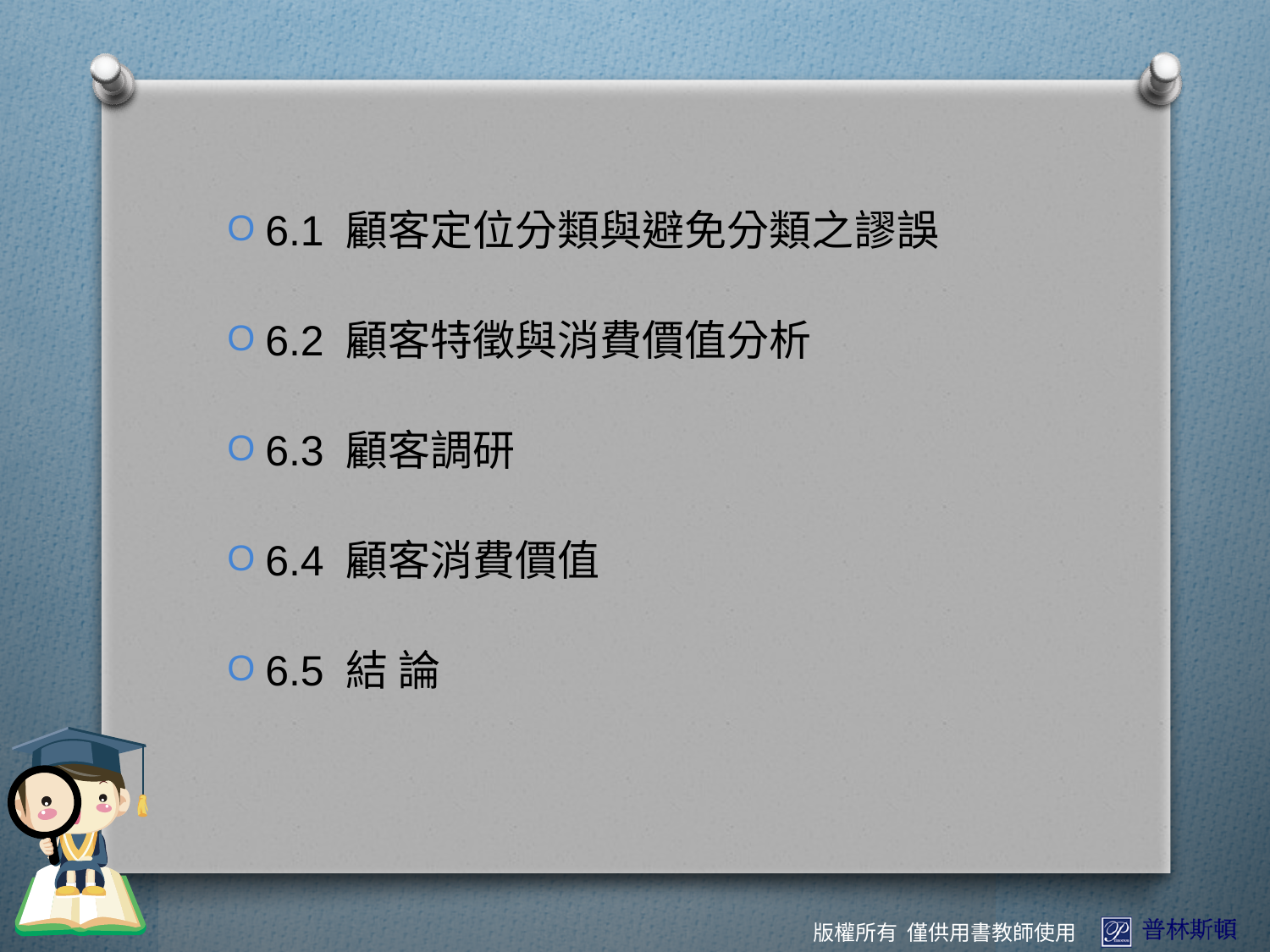

6.1 顧客定位分類與避免分類之謬誤
6.2 顧客特徵與消費價值分析
6.3 顧客調研
6.4 顧客消費價值
6.5 結 論